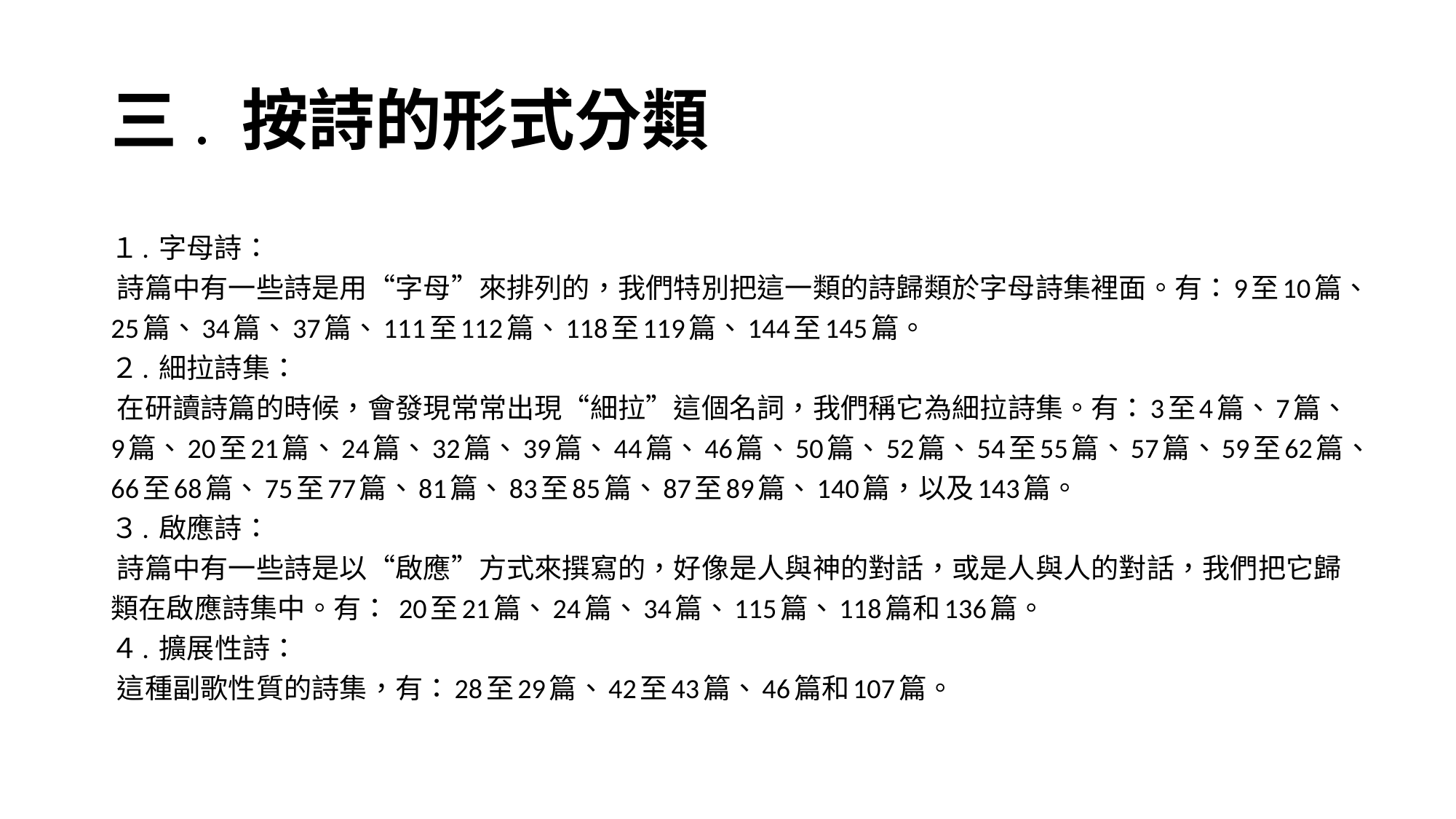

# 三. 按詩的形式分類
１. 字母詩：
 詩篇中有一些詩是用“字母”來排列的，我們特別把這一類的詩歸類於字母詩集裡面。有：9至10篇、25篇、34篇、37篇、111至112篇、118至119篇、144至145篇。
２. 細拉詩集：
 在研讀詩篇的時候，會發現常常出現“細拉”這個名詞，我們稱它為細拉詩集。有：3至4篇、7篇、9篇、20至21篇、24篇、32篇、39篇、44篇、46篇、50篇、52篇、54至55篇、57篇、59至62篇、66至68篇、75至77篇、81篇、83至85篇、87至89篇、140篇，以及143篇。
３. 啟應詩：
 詩篇中有一些詩是以“啟應”方式來撰寫的，好像是人與神的對話，或是人與人的對話，我們把它歸類在啟應詩集中。有： 20至21篇、24篇、34篇、115篇、118篇和136篇。
４. 擴展性詩：
 這種副歌性質的詩集，有：28至29篇、42至43篇、46篇和107篇。